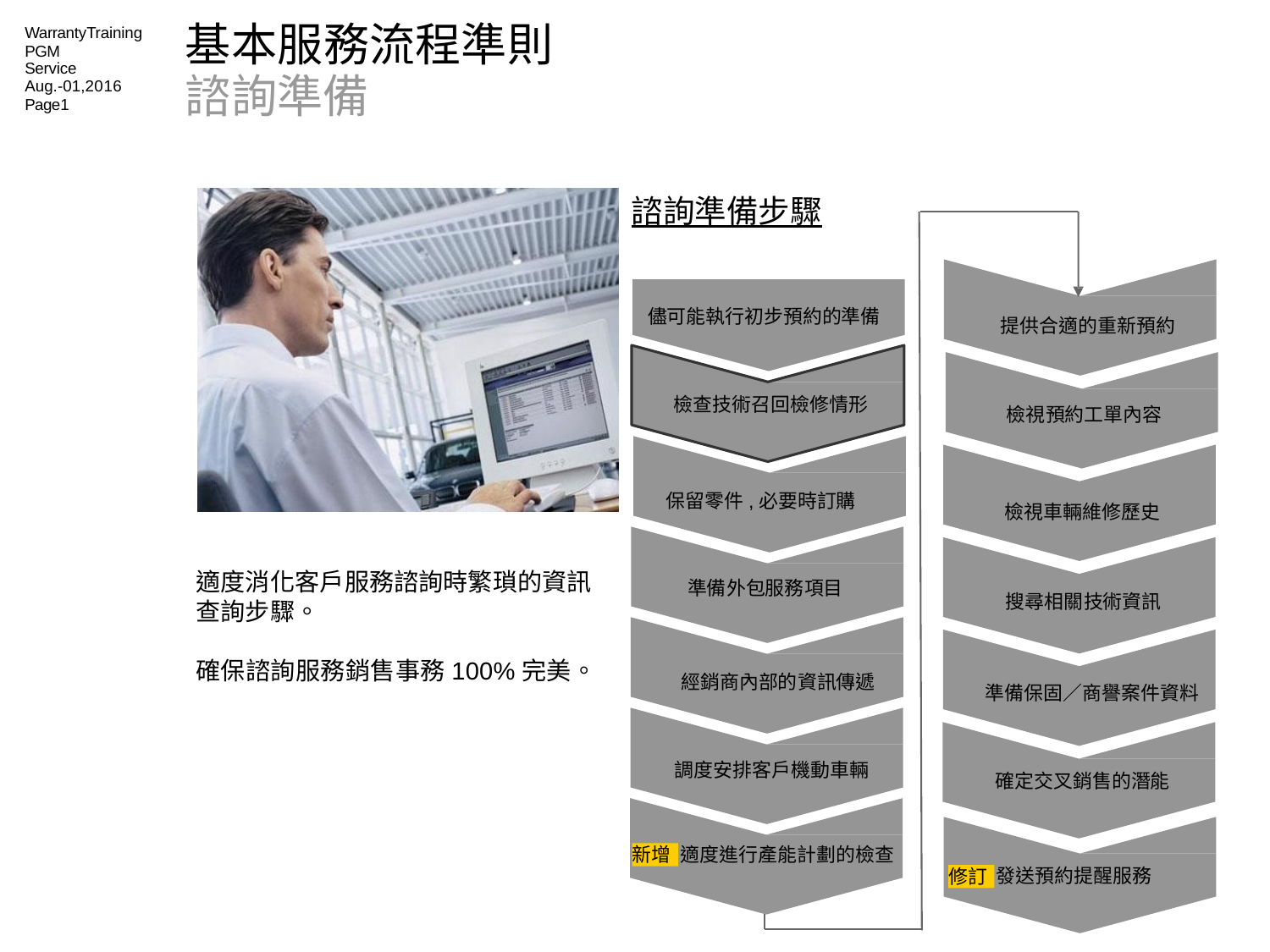

# 基本服務流程準則諮詢準備
WarrantyTrainingPGM
Service
Aug.-01,2016
Page1

諮詢準備步驟

儘可能執行初步預約的準備
提供合適的重新預約

檢查技術召回檢修情形
檢視預約工單內容

保留零件,必要時訂購
檢視車輛維修歷史

適度消化客戶服務諮詢時繁瑣的資訊查詢步驟。
準備外包服務項目
搜尋相關技術資訊

確保諮詢服務銷售事務100%完美。
經銷商內部的資訊傳遞
準備保固／商譽案件資料

調度安排客戶機動車輛
確定交叉銷售的潛能

適度進行產能計劃的檢查
新增
發送預約提醒服務
修訂